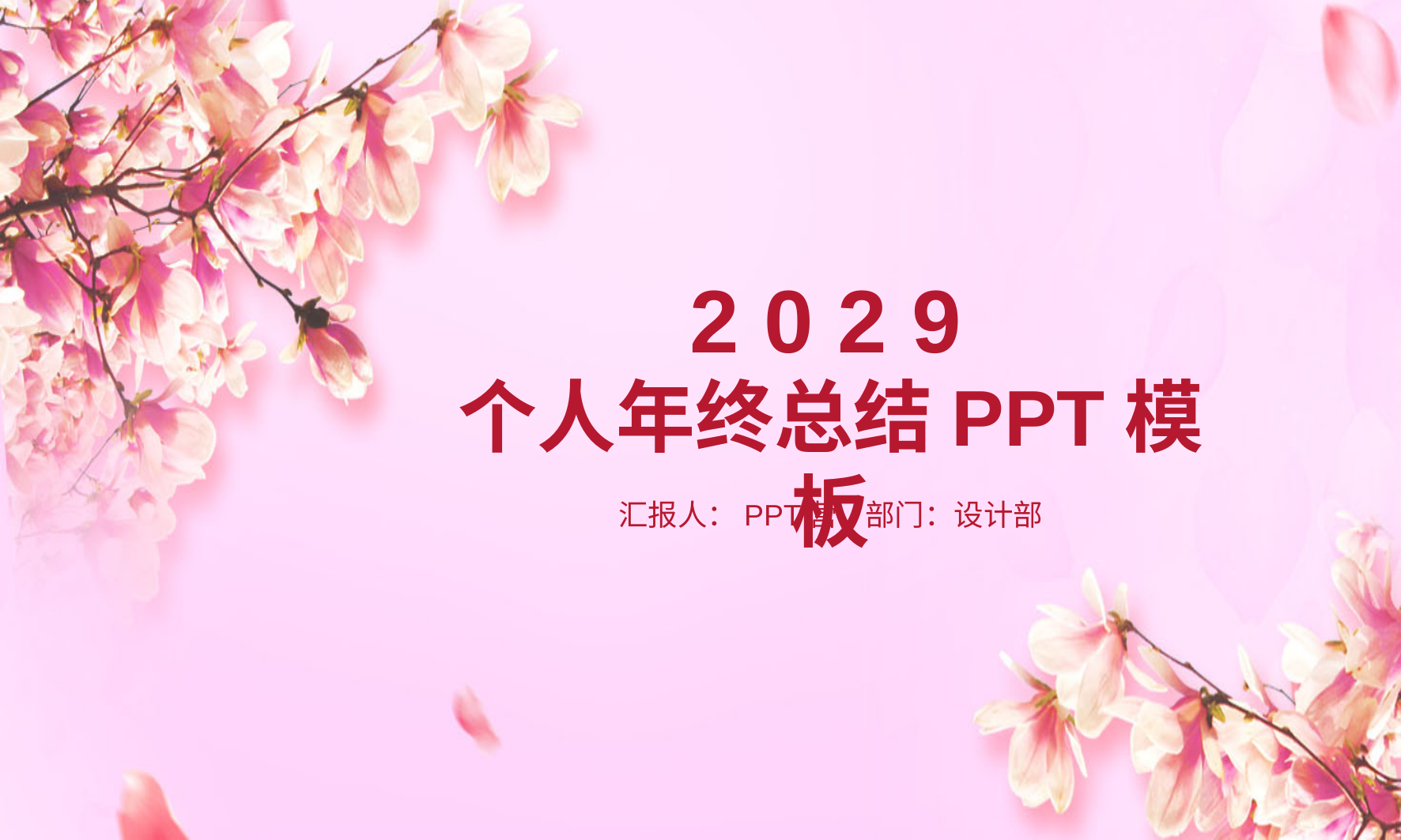

2 0 2 9
个人年终总结PPT模板
汇报人：PPT营    部门：设计部